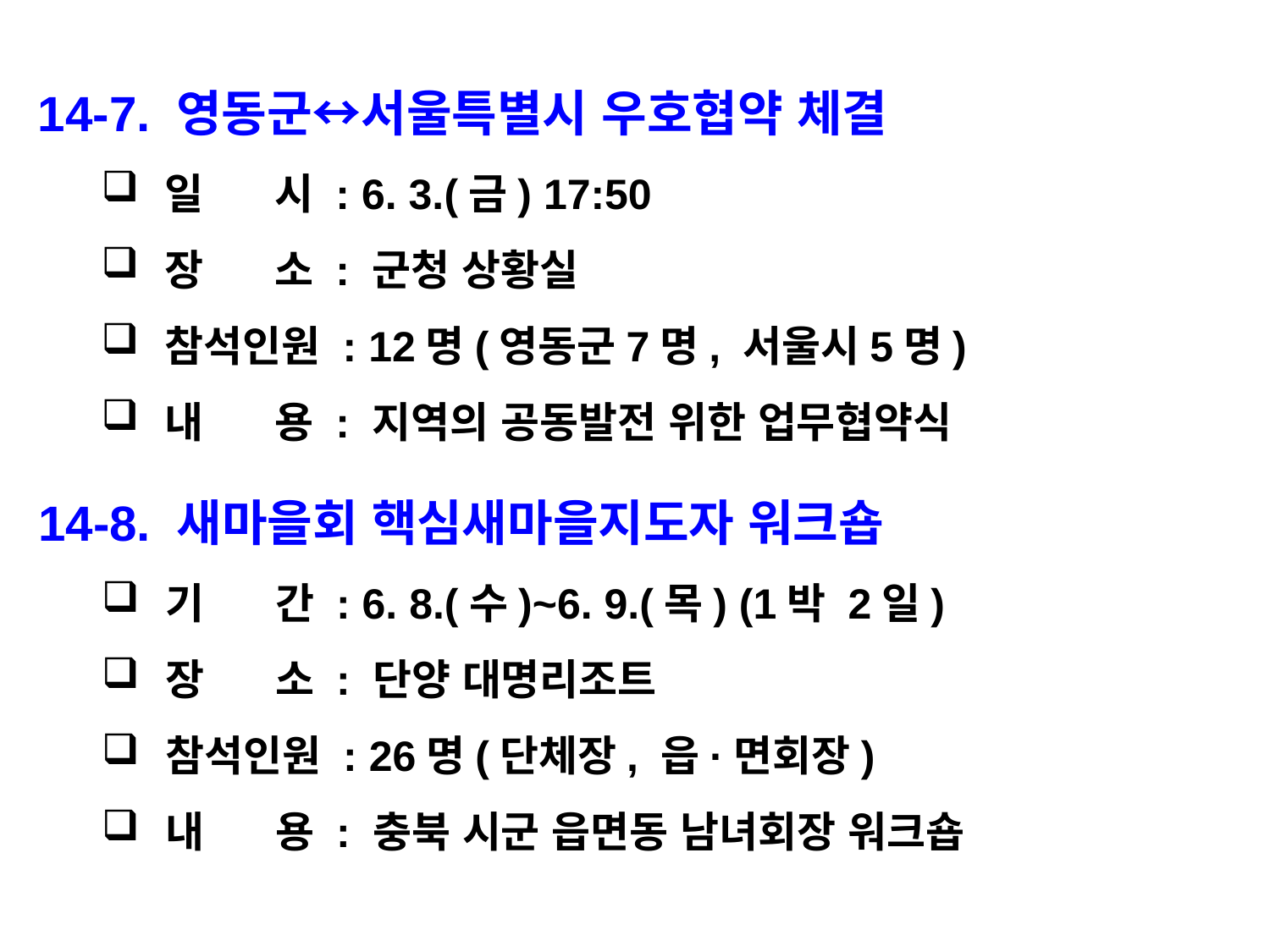

14-7. 영동군↔서울특별시 우호협약 체결
일      시 : 6. 3.(금) 17:50
장      소 : 군청 상황실
참석인원 : 12명(영동군7명, 서울시5명)
내      용 : 지역의 공동발전 위한 업무협약식
14-8. 새마을회 핵심새마을지도자 워크숍
기      간 : 6. 8.(수)~6. 9.(목) (1박 2일)
장      소 : 단양 대명리조트
참석인원 : 26명(단체장, 읍·면회장)
내      용 : 충북 시군 읍면동 남녀회장 워크숍